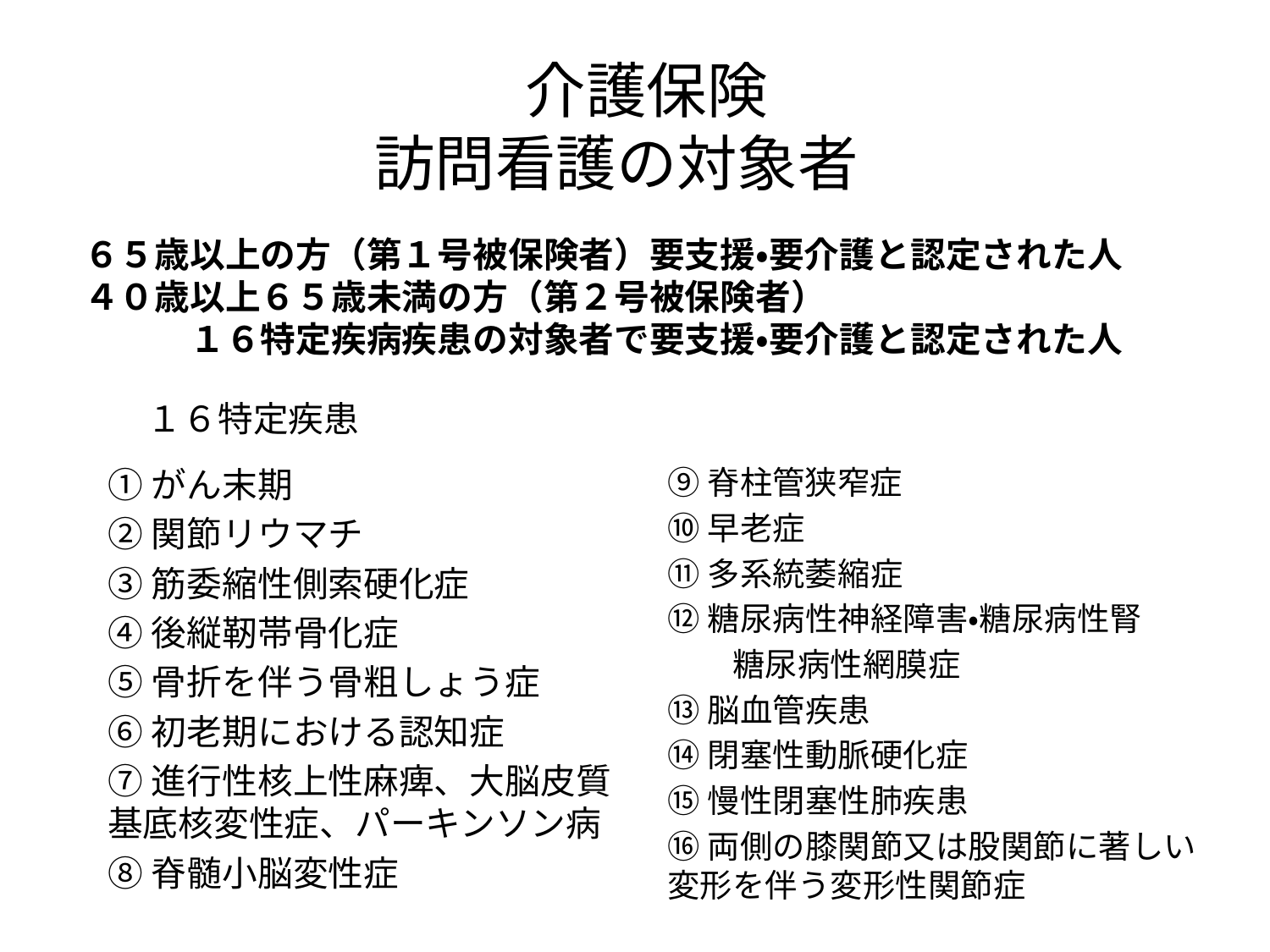

# 介護保険 訪問看護の対象者
６５歳以上の方（第１号被保険者）要支援・要介護と認定された人
４０歳以上６５歳未満の方（第２号被保険者）
　　　１６特定疾病疾患の対象者で要支援・要介護と認定された人
１６特定疾患
①がん末期
②関節リウマチ
③筋委縮性側索硬化症
④後縦靭帯骨化症
⑤骨折を伴う骨粗しょう症
⑥初老期における認知症
⑦進行性核上性麻痺、大脳皮質基底核変性症、パーキンソン病
⑧脊髄小脳変性症
⑨脊柱管狭窄症
⑩早老症
⑪多系統萎縮症
⑫糖尿病性神経障害・糖尿病性腎
　　糖尿病性網膜症
⑬脳血管疾患
⑭閉塞性動脈硬化症
⑮慢性閉塞性肺疾患
⑯両側の膝関節又は股関節に著しい変形を伴う変形性関節症